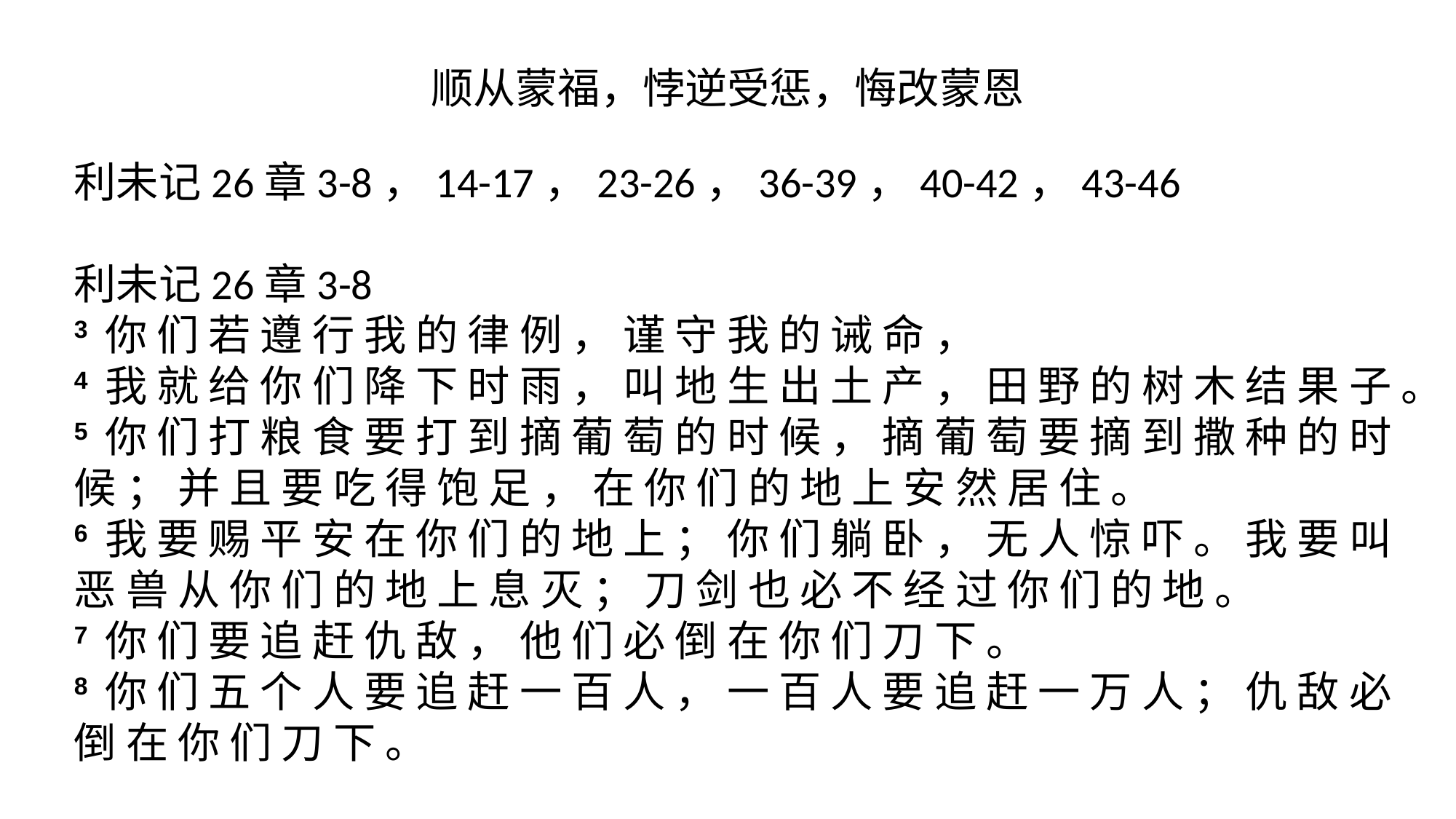

顺从蒙福，悖逆受惩，悔改蒙恩
利未记26章3-8，14-17，23-26，36-39，40-42，43-46

利未记26章3-8
3 你 们 若 遵 行 我 的 律 例 ， 谨 守 我 的 诫 命 ，
4 我 就 给 你 们 降 下 时 雨 ， 叫 地 生 出 土 产 ， 田 野 的 树 木 结 果 子 。
5 你 们 打 粮 食 要 打 到 摘 葡 萄 的 时 候 ， 摘 葡 萄 要 摘 到 撒 种 的 时 候 ； 并 且 要 吃 得 饱 足 ， 在 你 们 的 地 上 安 然 居 住 。
6 我 要 赐 平 安 在 你 们 的 地 上 ； 你 们 躺 卧 ， 无 人 惊 吓 。 我 要 叫 恶 兽 从 你 们 的 地 上 息 灭 ； 刀 剑 也 必 不 经 过 你 们 的 地 。
7 你 们 要 追 赶 仇 敌 ， 他 们 必 倒 在 你 们 刀 下 。
8 你 们 五 个 人 要 追 赶 一 百 人 ， 一 百 人 要 追 赶 一 万 人 ； 仇 敌 必 倒 在 你 们 刀 下 。